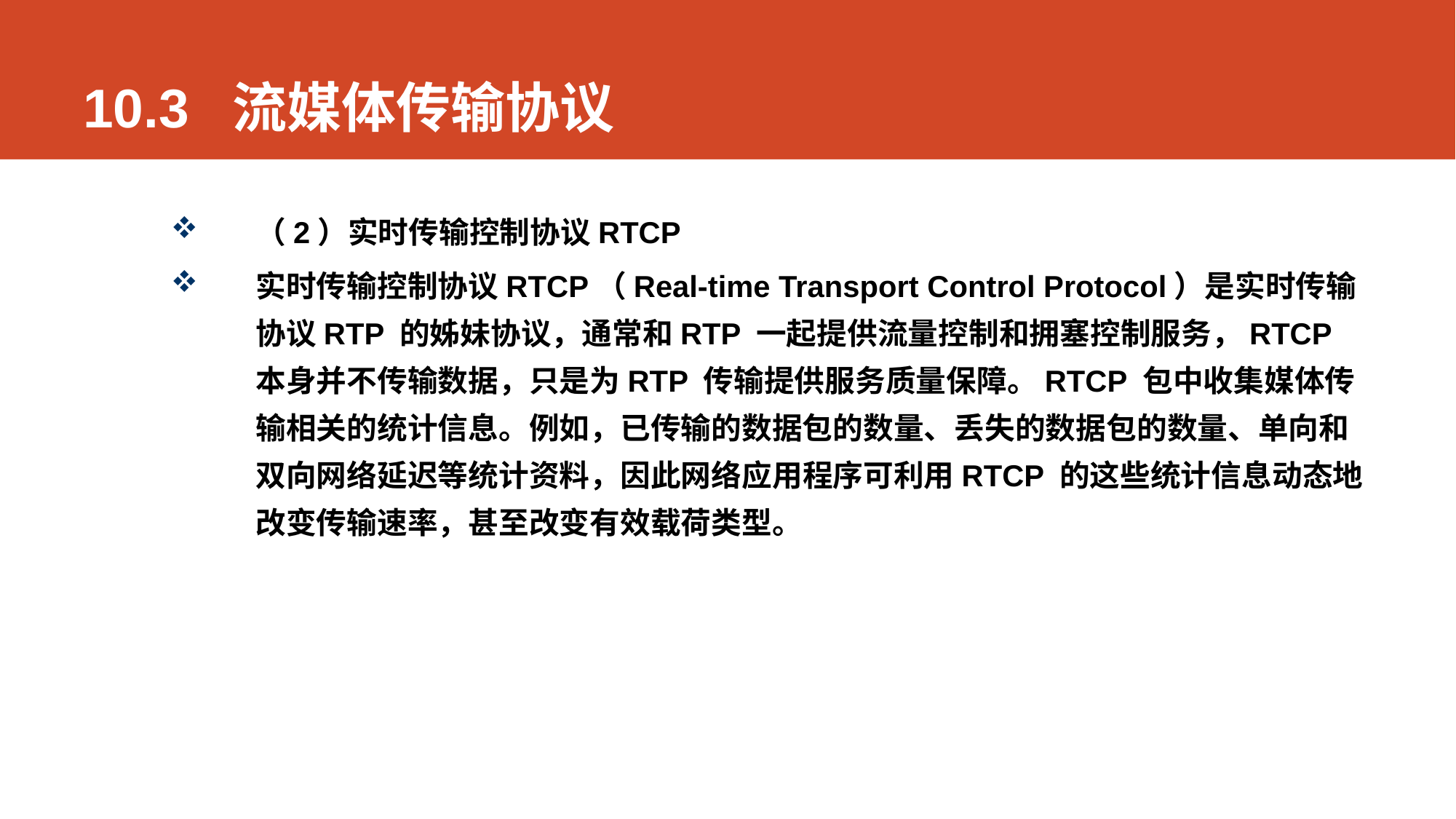

# 10.3  流媒体传输协议
（2）实时传输控制协议RTCP
实时传输控制协议RTCP（Real-time Transport Control Protocol）是实时传输协议RTP 的姊妹协议，通常和RTP 一起提供流量控制和拥塞控制服务，RTCP 本身并不传输数据，只是为RTP 传输提供服务质量保障。RTCP 包中收集媒体传输相关的统计信息。例如，已传输的数据包的数量、丢失的数据包的数量、单向和双向网络延迟等统计资料，因此网络应用程序可利用RTCP 的这些统计信息动态地改变传输速率，甚至改变有效载荷类型。